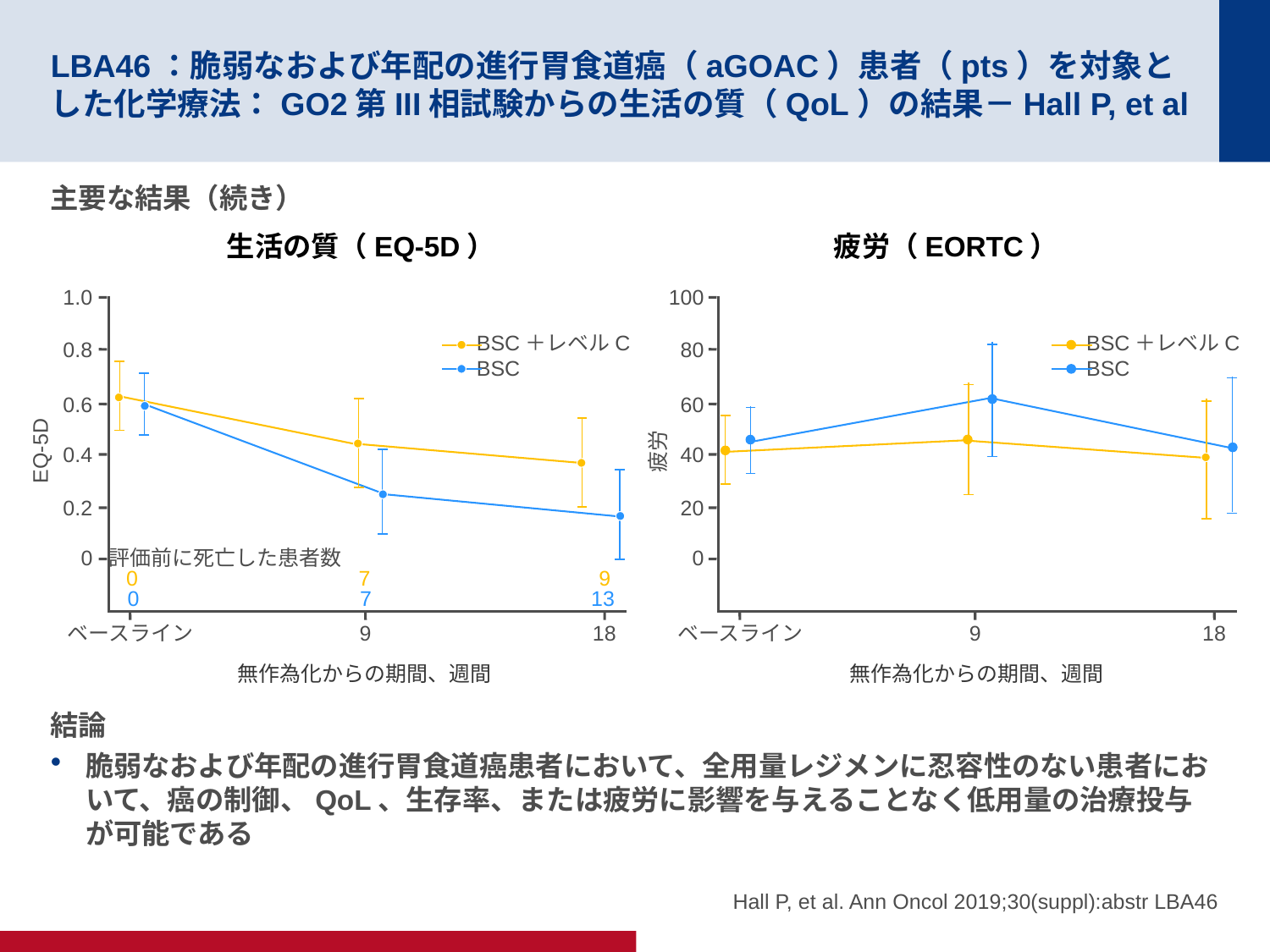

# LBA46：脆弱なおよび年配の進行胃食道癌（aGOAC）患者（pts）を対象とした化学療法：GO2第III相試験からの生活の質（QoL）の結果－Hall P, et al
主要な結果（続き）
結論
脆弱なおよび年配の進行胃食道癌患者において、全用量レジメンに忍容性のない患者において、癌の制御、QoL、生存率、または疲労に影響を与えることなく低用量の治療投与が可能である
生活の質（EQ-5D）
疲労（EORTC）
1.0

0.8

0.6

EQ-5D
0.4

0.2

0

ベースライン
9
18
BSC＋レベルC
BSC

評価前に死亡した患者数
0
7
 9
0
7
13
無作為化からの期間、週間
100

80

60

疲労
40

20

0

ベースライン
9
18
BSC＋レベルC
BSC

無作為化からの期間、週間
Hall P, et al. Ann Oncol 2019;30(suppl):abstr LBA46